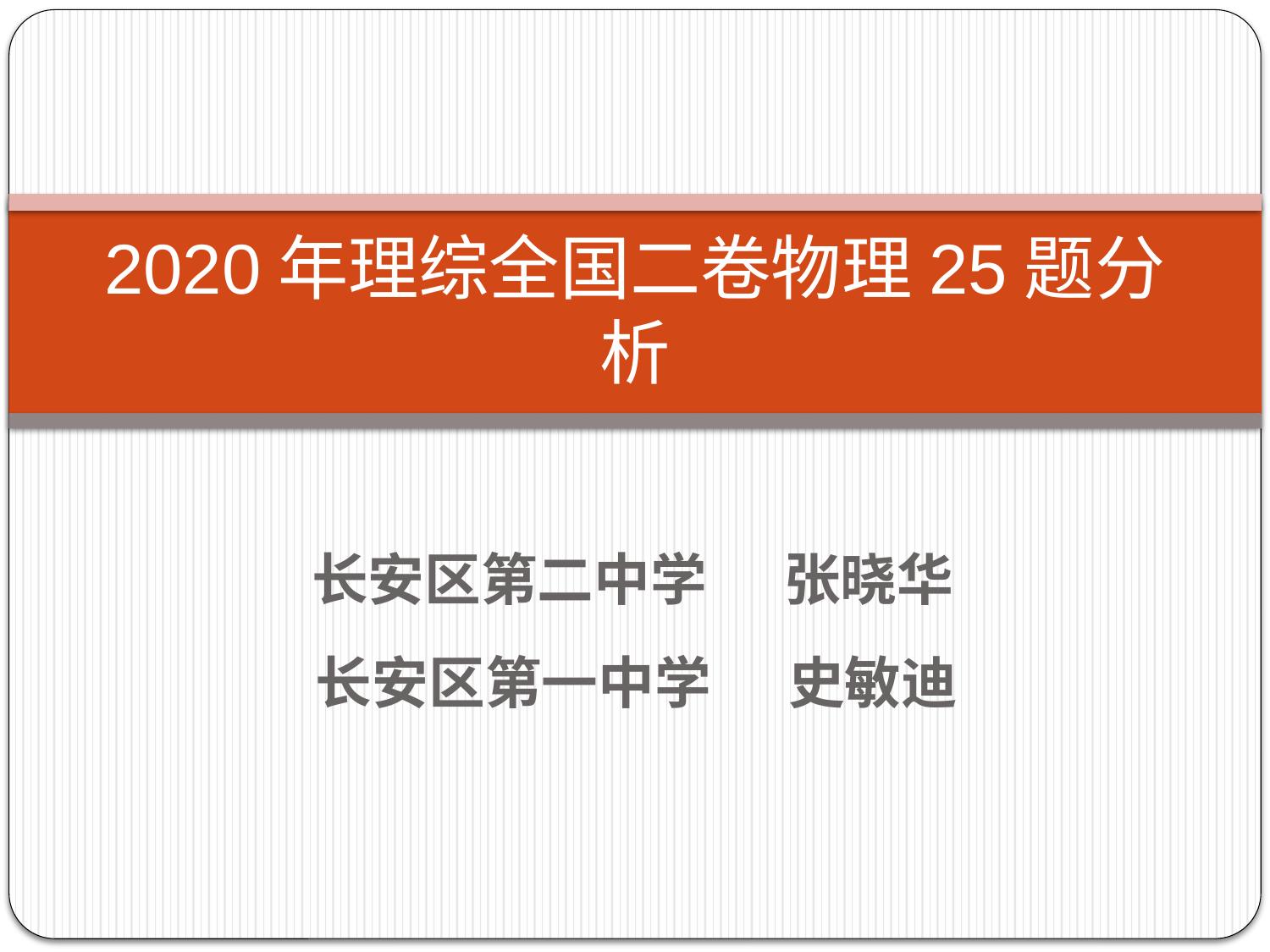

# 2020年理综全国二卷物理25题分析
长安区第二中学      张晓华
长安区第一中学      史敏迪